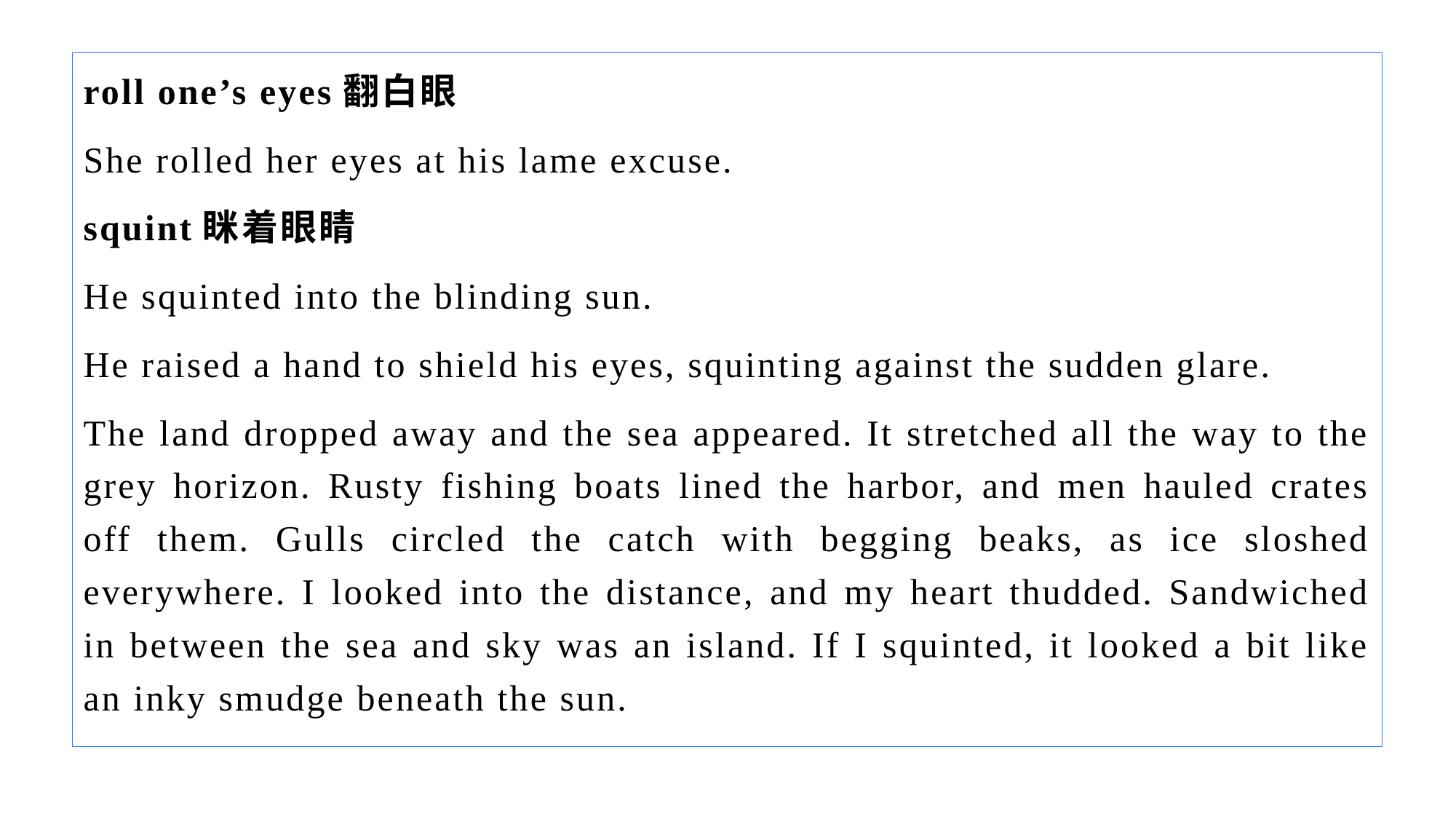

roll one’s eyes翻白眼
She rolled her eyes at his lame excuse.
squint眯着眼睛
He squinted into the blinding sun.
He raised a hand to shield his eyes, squinting against the sudden glare.
The land dropped away and the sea appeared. It stretched all the way to the grey horizon. Rusty fishing boats lined the harbor, and men hauled crates off them. Gulls circled the catch with begging beaks, as ice sloshed everywhere. I looked into the distance, and my heart thudded. Sandwiched in between the sea and sky was an island. If I squinted, it looked a bit like an inky smudge beneath the sun.